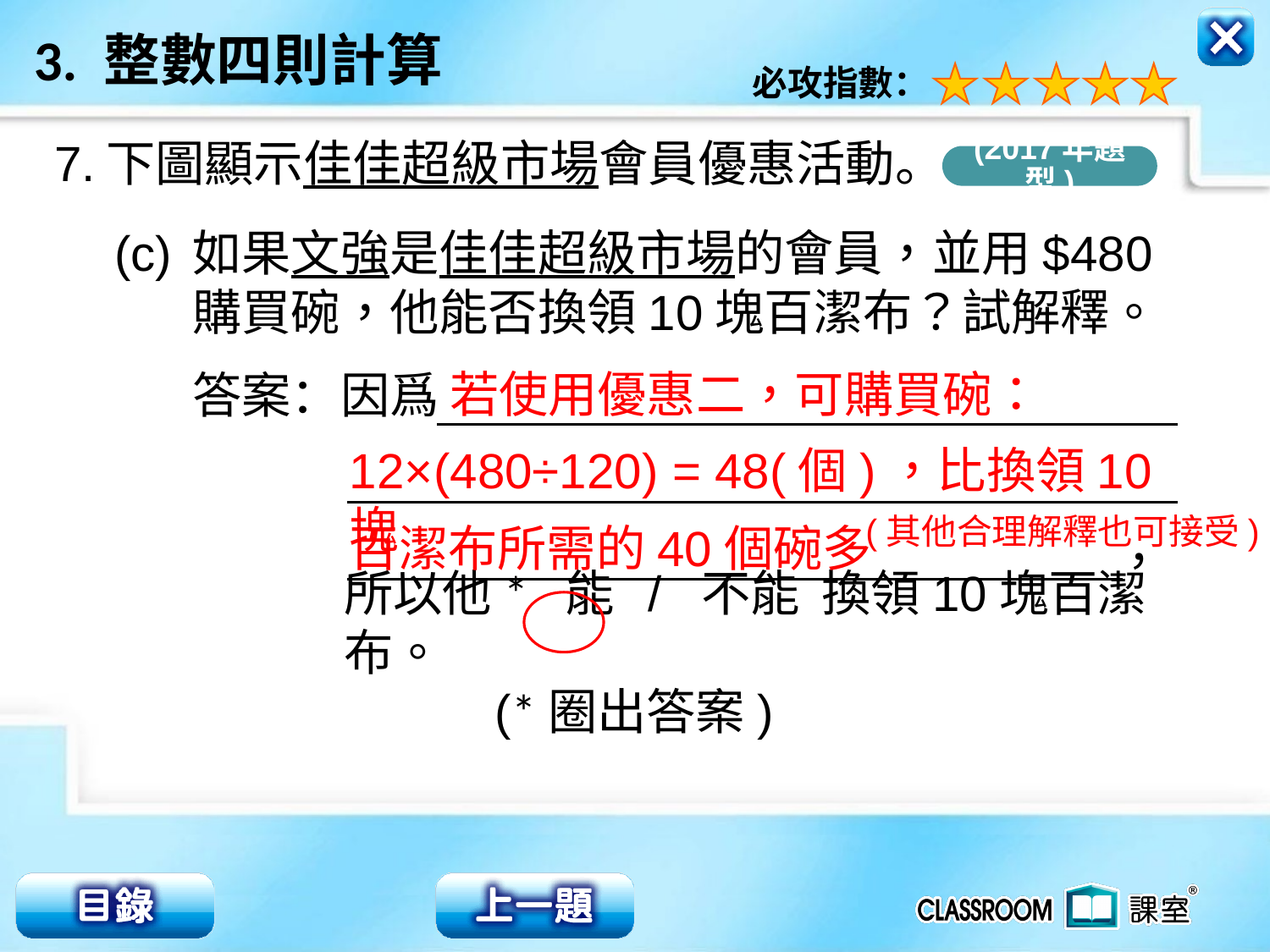

7.
下圖顯示佳佳超級市場會員優惠活動。
(2017年題型)
(c)
如果文強是佳佳超級市場的會員，並用$480購買碗，他能否換領10塊百潔布？試解釋。
答案：因爲
，
所以他*  能  /  不能  換領10塊百潔布。
           (*圈出答案)
若使用優惠二，可購買碗：
12×(480÷120) = 48(個)，比換領10塊
(其他合理解釋也可接受)
百潔布所需的40個碗多